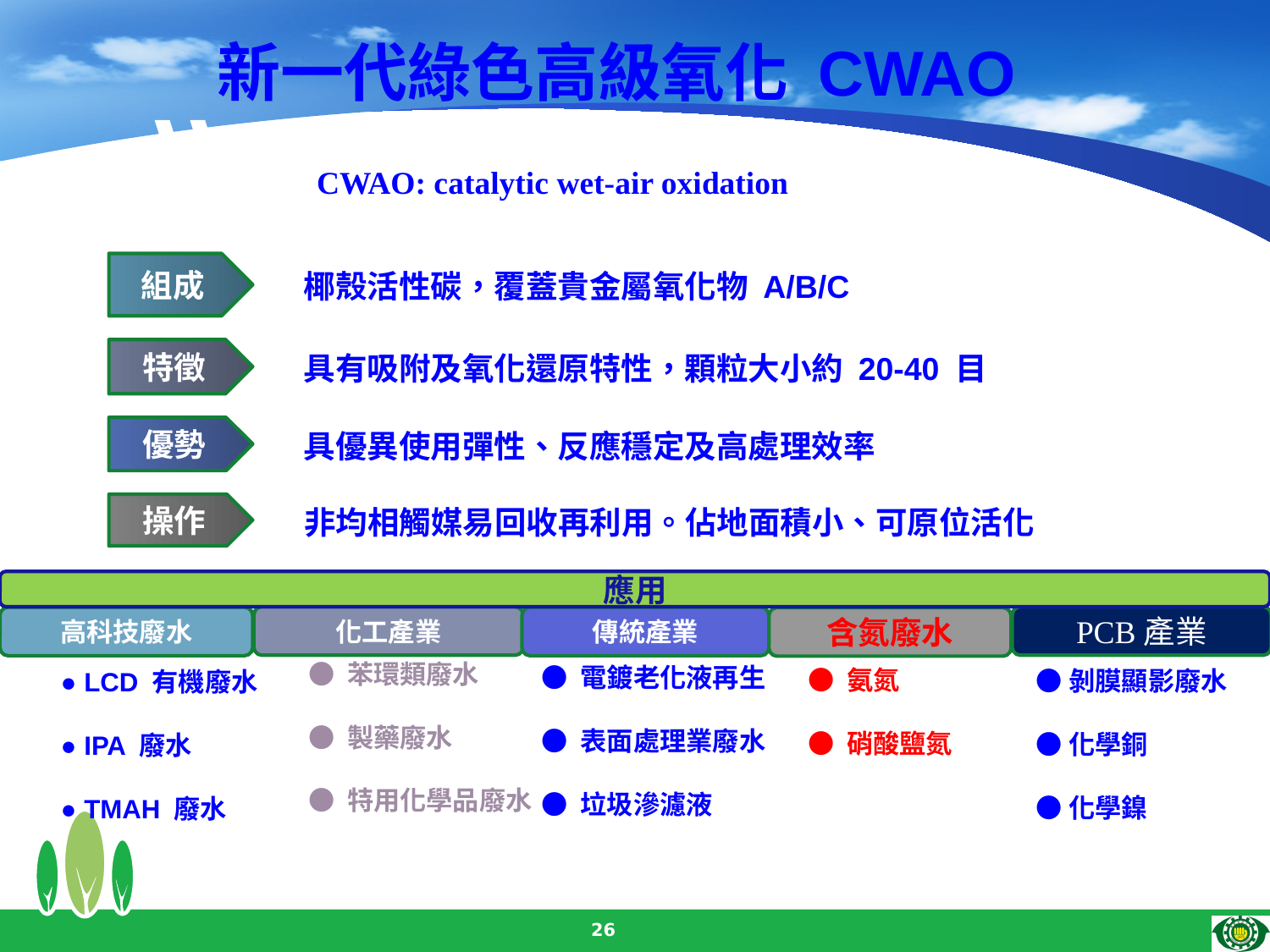

新一代綠色高級氧化 CWAO

CWAO: catalytic wet-air oxidation
組成
椰殼活性碳，覆蓋貴金屬氧化物 A/B/C
特徵
具有吸附及氧化還原特性，顆粒大小約 20-40 目
優勢
具優異使用彈性、反應穩定及高處理效率
操作
非均相觸媒易回收再利用。佔地面積小、可原位活化
應用
化工產業
PCB產業
高科技廢水
傳統產業
含氮廢水
● 苯環類廢水

● 製藥廢水

● 特用化學品廢水
● 電鍍老化液再生

● 表面處理業廢水

● 垃圾滲濾液
● 氨氮

● 硝酸鹽氮
●剝膜顯影廢水

●化學銅

●化學鎳
● LCD 有機廢水

● IPA 廢水

● TMAH 廢水

26